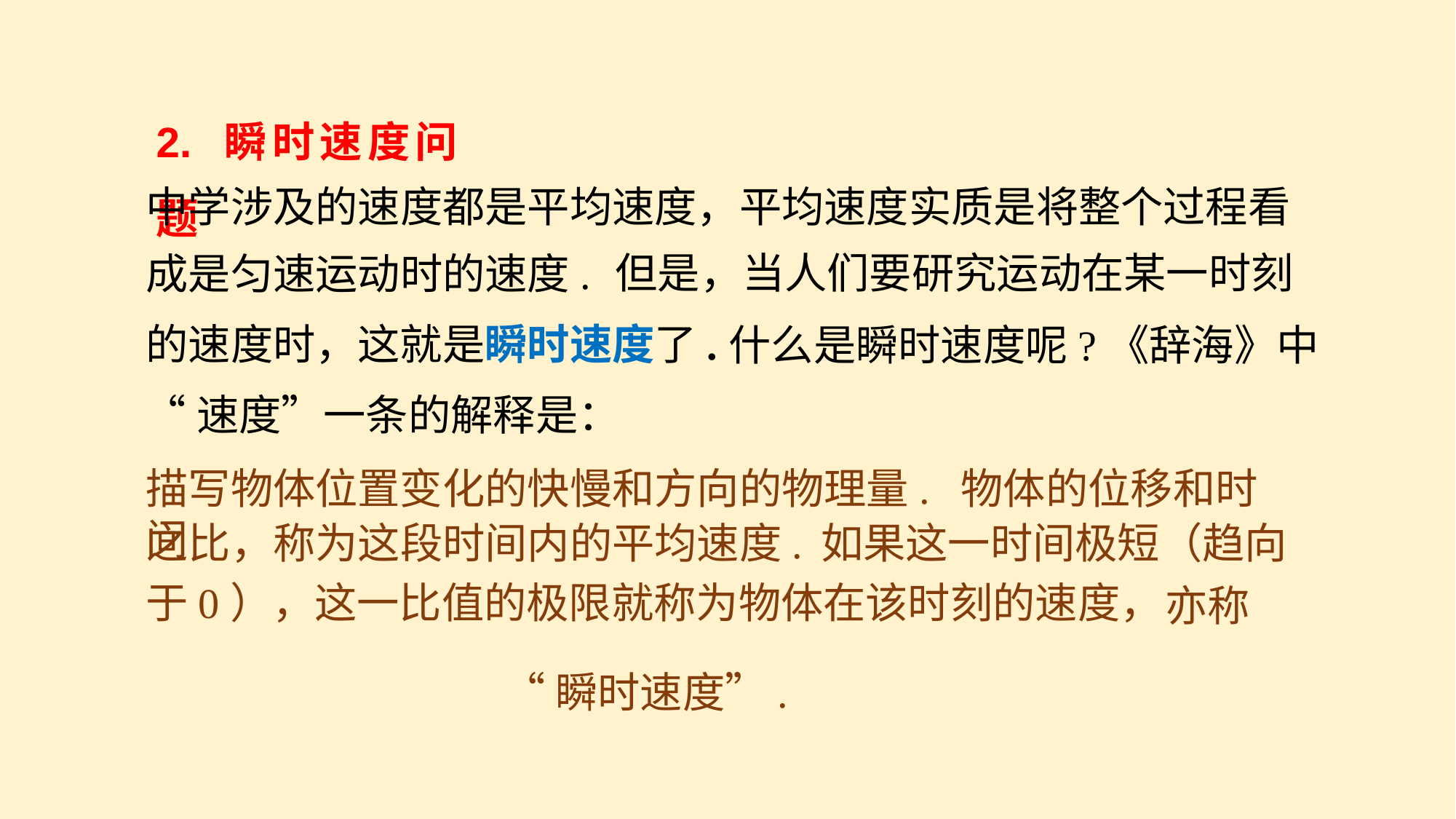

2. 瞬时速度问题
中学涉及的速度都是平均速度，平均速度实质是将整个过程看
但是，当人们要研究运动在某一时刻
成是匀速运动时的速度.
的速度时，这就是瞬时速度了.
什么是瞬时速度呢?《辞海》中
“速度”一条的解释是：
描写物体位置变化的快慢和方向的物理量.  物体的位移和时间
之比，称为这段时间内的平均速度.
如果这一时间极短（趋向
于0），这一比值的极限就称为物体在该时刻的速度，
亦称
“瞬时速度”.